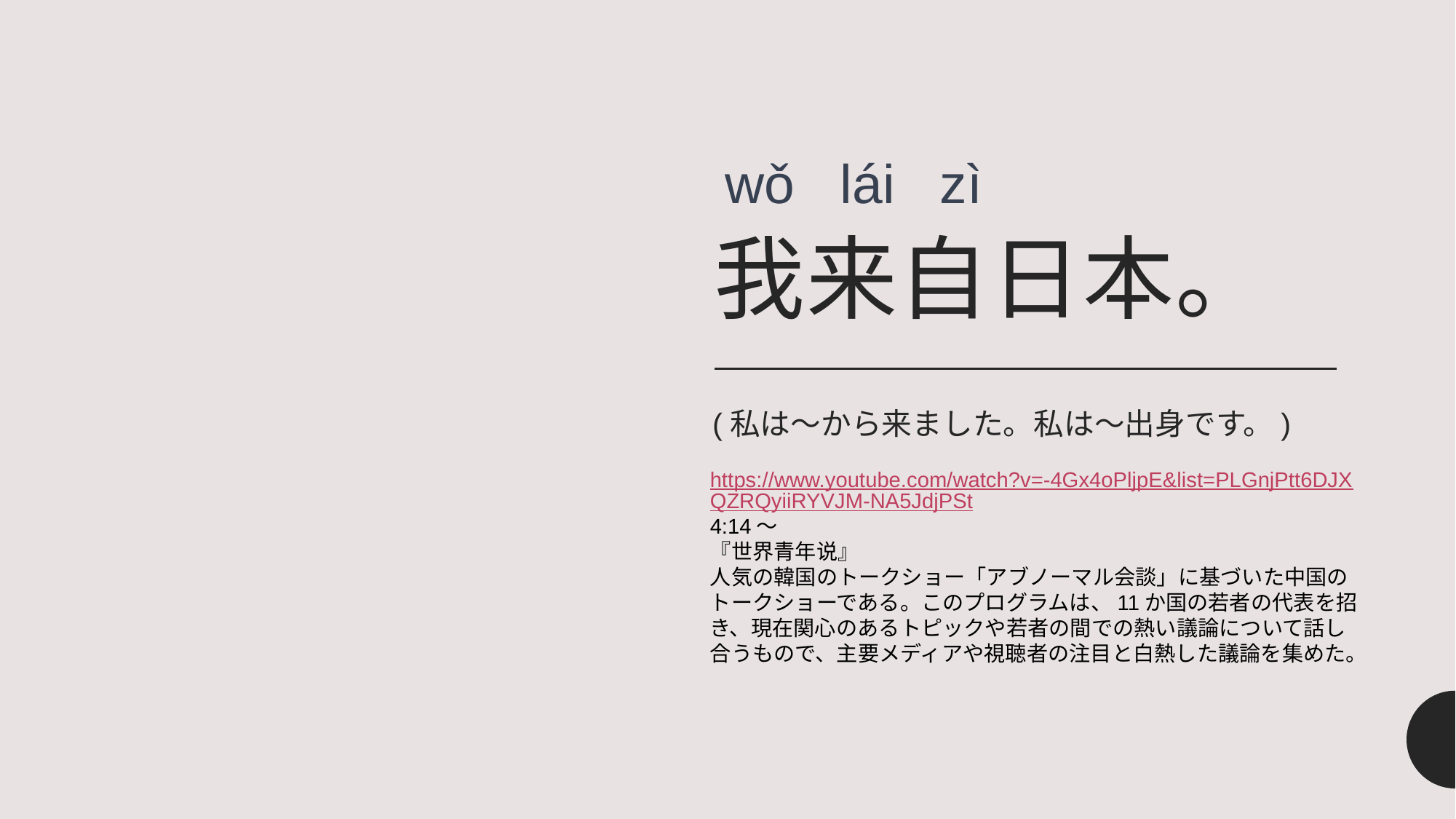

wǒ   lái   zì
# 我来自日本。
(私は～から来ました。私は～出身です。)
https://www.youtube.com/watch?v=-4Gx4oPljpE&list=PLGnjPtt6DJXQZRQyiiRYVJM-NA5JdjPSt
4:14～
『世界青年说』
人気の韓国のトークショー「アブノーマル会談」に基づいた中国のトークショーである。このプログラムは、11か国の若者の代表を招き、現在関心のあるトピックや若者の間での熱い議論について話し合うもので、主要メディアや視聴者の注目と白熱した議論を集めた。